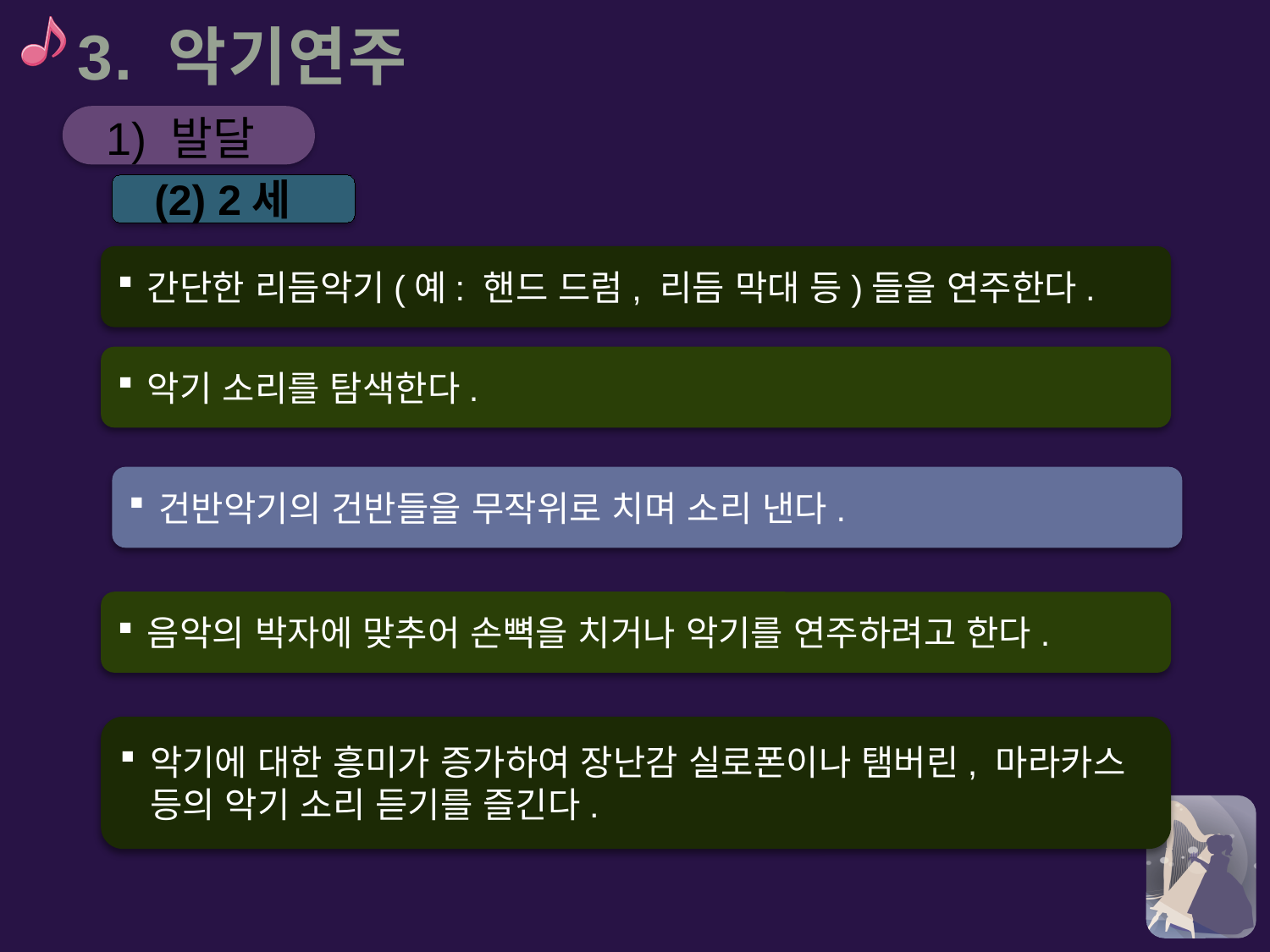

3. 악기연주
1) 발달
(2) 2세
간단한 리듬악기(예: 핸드 드럼, 리듬 막대 등)들을 연주한다.
악기 소리를 탐색한다.
건반악기의 건반들을 무작위로 치며 소리 낸다.
음악의 박자에 맞추어 손뼉을 치거나 악기를 연주하려고 한다.
악기에 대한 흥미가 증가하여 장난감 실로폰이나 탬버린, 마라카스 등의 악기 소리 듣기를 즐긴다.